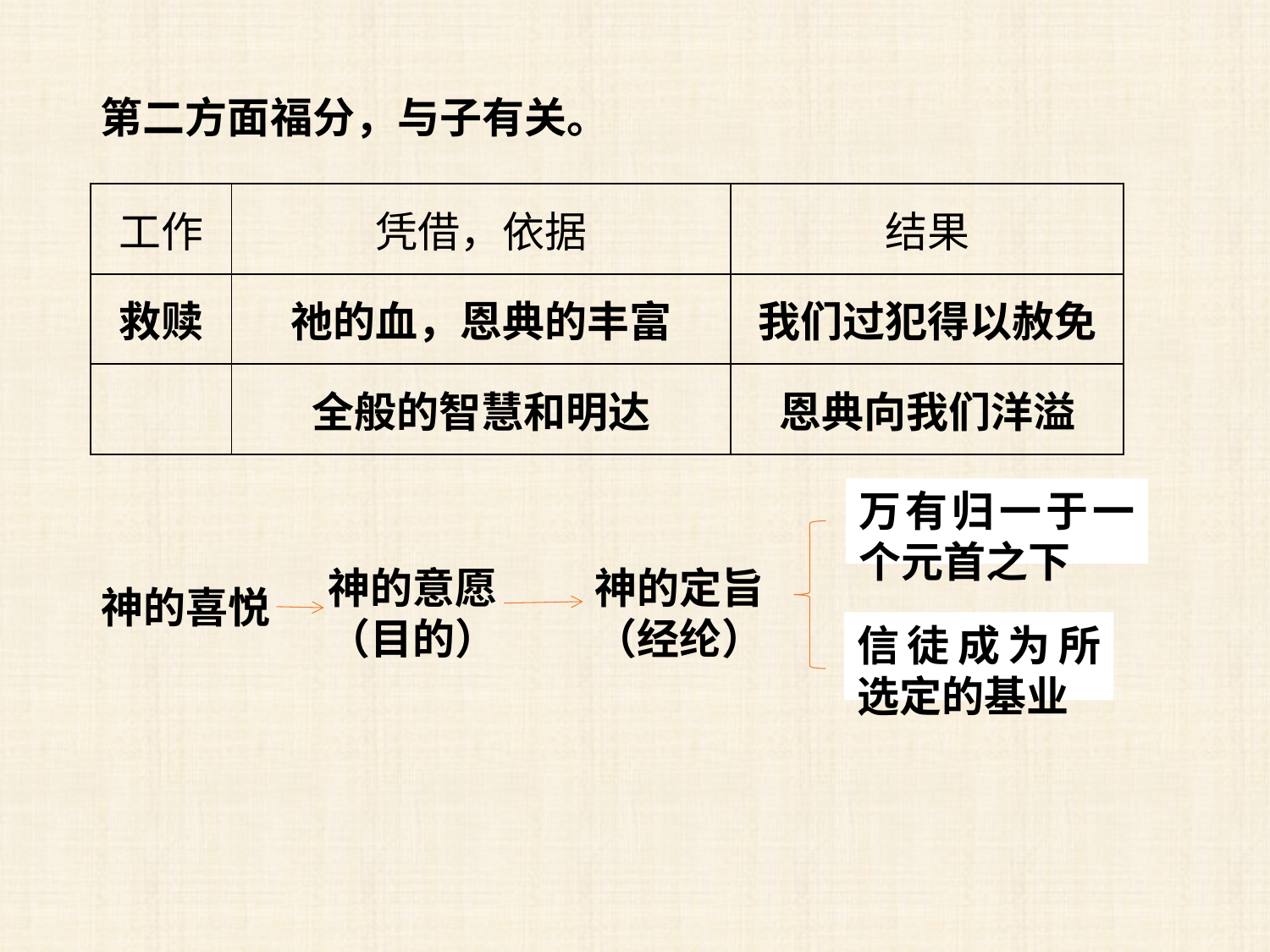

第二方面福分，与子有关。
| 工作 | 凭借，依据 | 结果 |
| --- | --- | --- |
| 救赎 | 祂的血，恩典的丰富 | 我们过犯得以赦免 |
|  | 全般的智慧和明达 | 恩典向我们洋溢 |
万有归一于一个元首之下
信徒成为所选定的基业

神的意愿
（目的）
神的定旨
（经纶）
神的喜悦